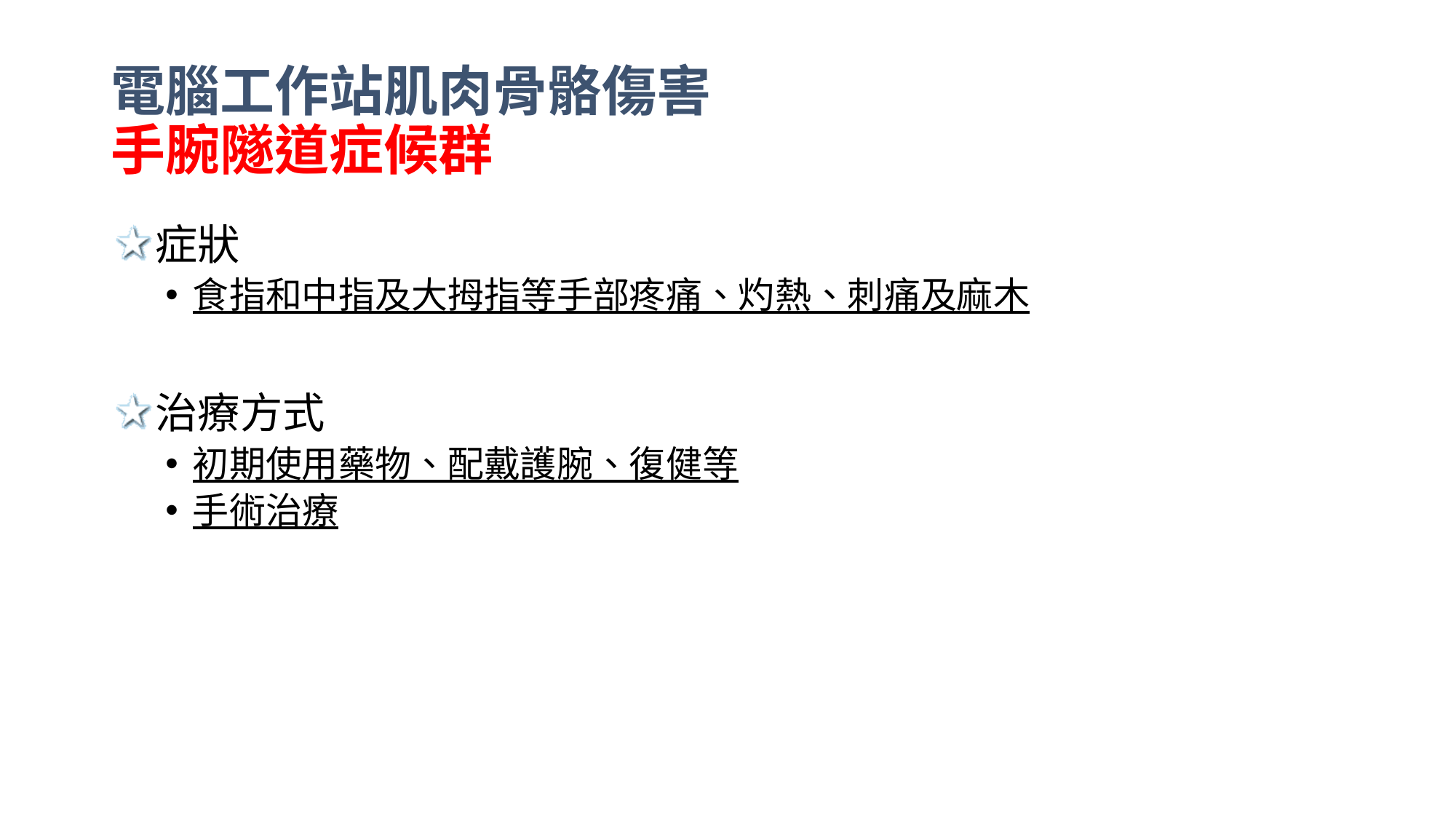

# 電腦工作站肌肉骨骼傷害 手腕隧道症候群
症狀
食指和中指及大拇指等手部疼痛、灼熱、刺痛及麻木

治療方式
初期使用藥物、配戴護腕、復健等
手術治療